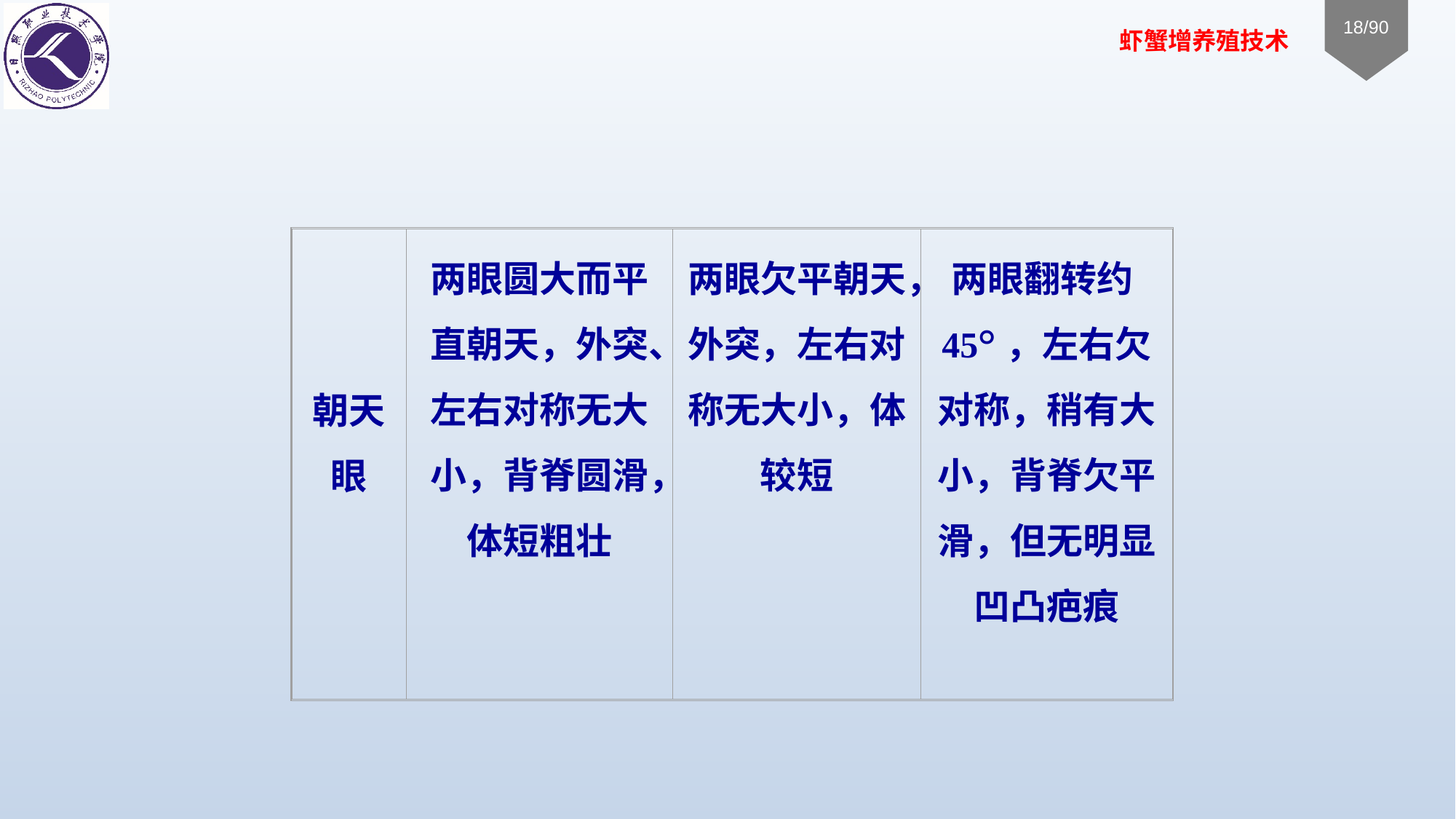

朝天眼

两眼圆大而平直朝天，外突、左右对称无大小，背脊圆滑，体短粗壮

两眼欠平朝天，外突，左右对称无大小，体较短

两眼翻转约45°，左右欠对称，稍有大小，背脊欠平滑，但无明显凹凸疤痕